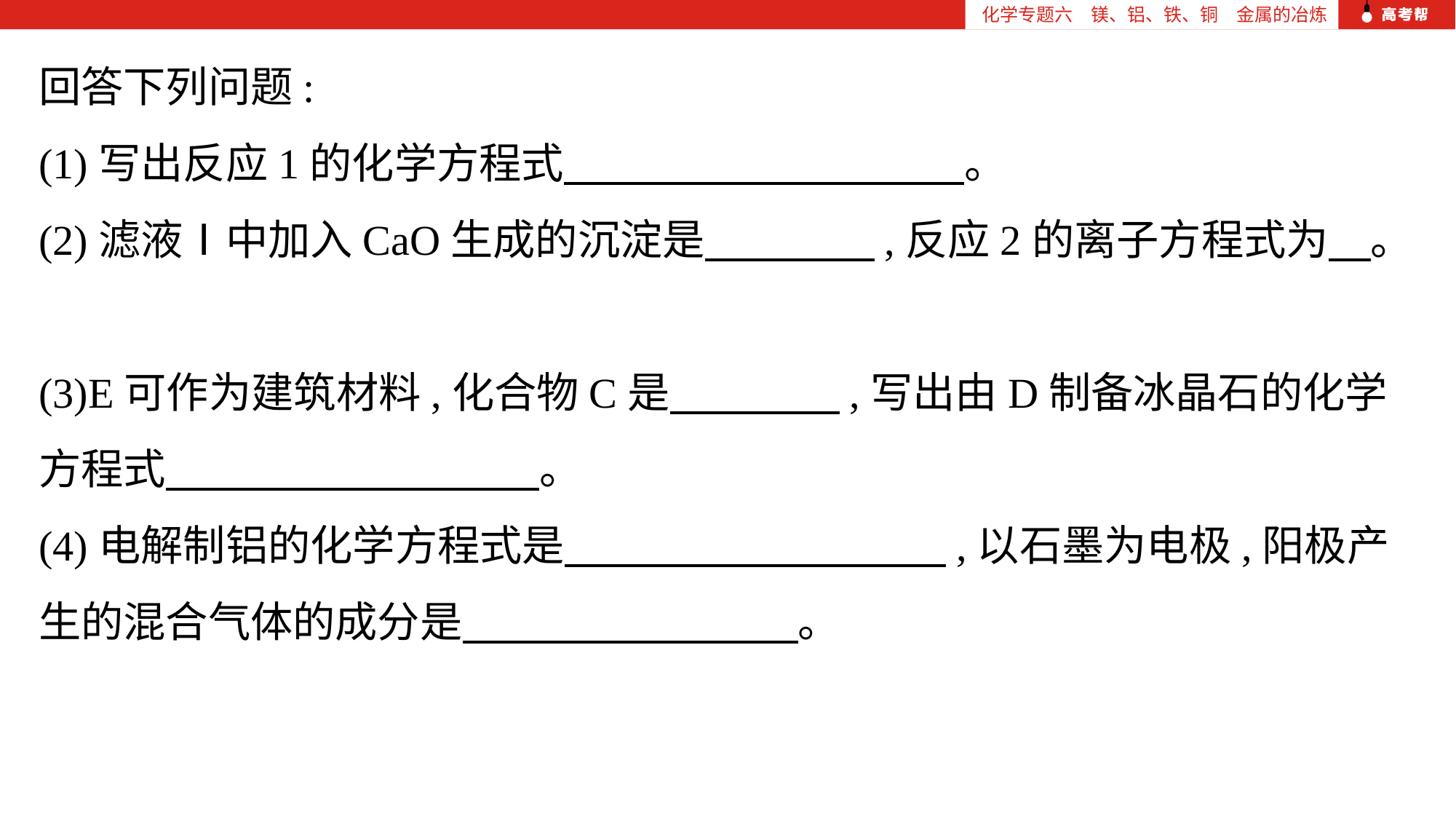

化学专题六　镁、铝、铁、铜　金属的冶炼

回答下列问题:
(1)写出反应1的化学方程式  　　　　　　　　　。
(2)滤液Ⅰ中加入CaO生成的沉淀是　　　　,反应2的离子方程式为　。
(3)E可作为建筑材料,化合物C是　　　　,写出由D制备冰晶石的化学方程式　                                   。
(4)电解制铝的化学方程式是　　　　　　　　　,以石墨为电极,阳极产生的混合气体的成分是　                               。